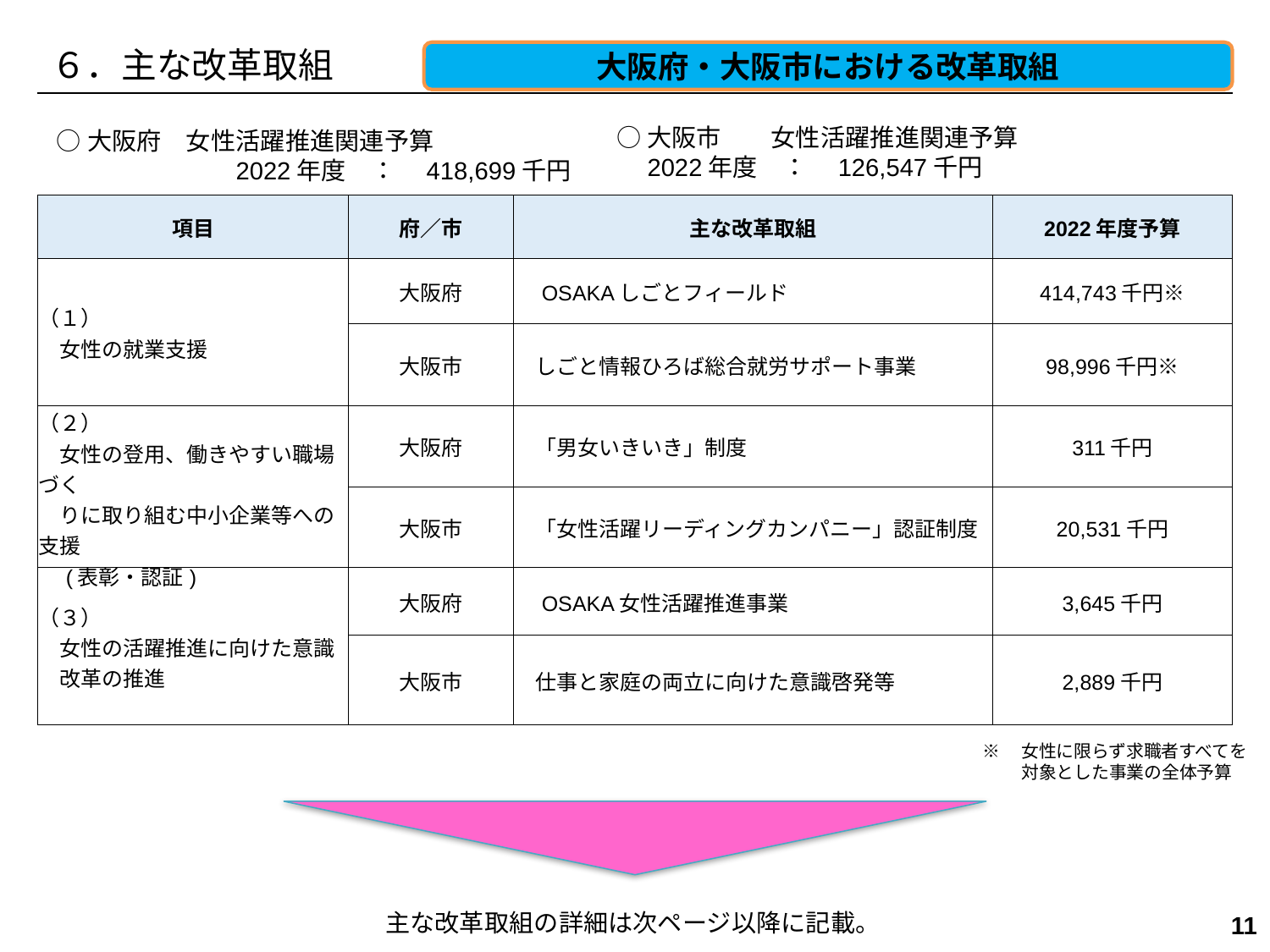

６．主な改革取組
大阪府・大阪市における改革取組
○大阪市　　女性活躍推進関連予算
　2022年度　：　126,547千円
○大阪府　女性活躍推進関連予算
　　　　　　　2022年度　：　418,699千円

| 項目 | 府／市 | 主な改革取組 | 2022年度予算 |
| --- | --- | --- | --- |
| （１） 　女性の就業支援 | 大阪府 | OSAKAしごとフィールド | 414,743千円※ |
|  | 大阪市 | しごと情報ひろば総合就労サポート事業 | 98,996千円※ |
| （２） 　女性の登用、働きやすい職場づく 　りに取り組む中小企業等への支援　 　(表彰・認証) | 大阪府 | 「男女いきいき」制度 | 311千円 |
|  | 大阪市 | 「女性活躍リーディングカンパニー」認証制度 | 20,531千円 |
| （３） 　女性の活躍推進に向けた意識 　改革の推進 | 大阪府 | OSAKA女性活躍推進事業 | 3,645千円 |
|  | 大阪市 | 仕事と家庭の両立に向けた意識啓発等 | 2,889千円 |
※　女性に限らず求職者すべてを
　　 対象とした事業の全体予算

11
主な改革取組の詳細は次ページ以降に記載。